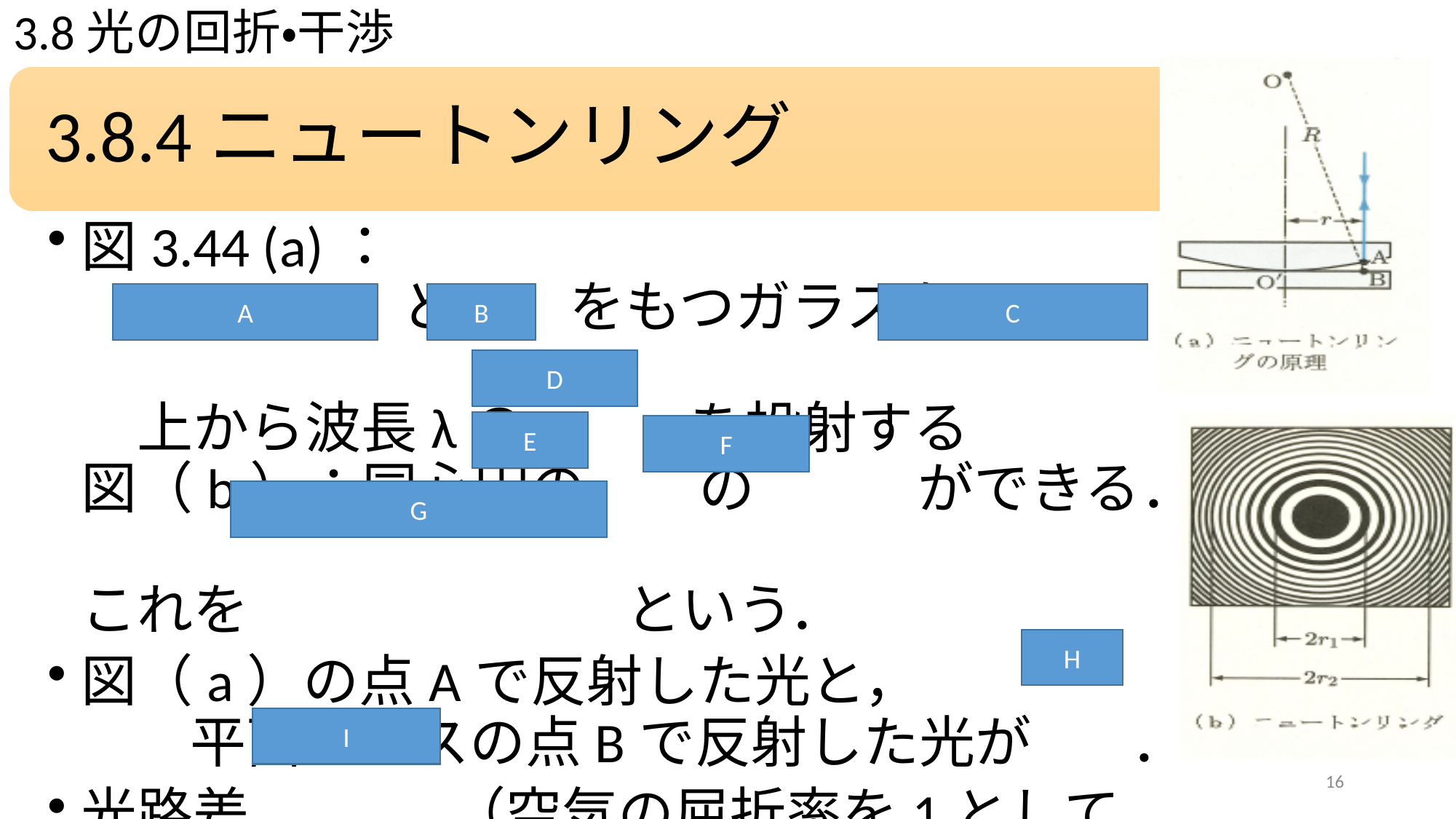

# 3.8光の回折・干渉
3.8.4ニュートンリング
図3.44 (a)：
　                     と         をもつガラスを
　上から波長λの             を投射する
図（b）：同心円の         の             ができる．
これを                              という．
図（a）の点Aで反射した光と，
	平面ガラスの点Bで反射した光が        ．
光路差                （空気の屈折率を1としている）

A
B
C
D
E

F
G
H
I
16